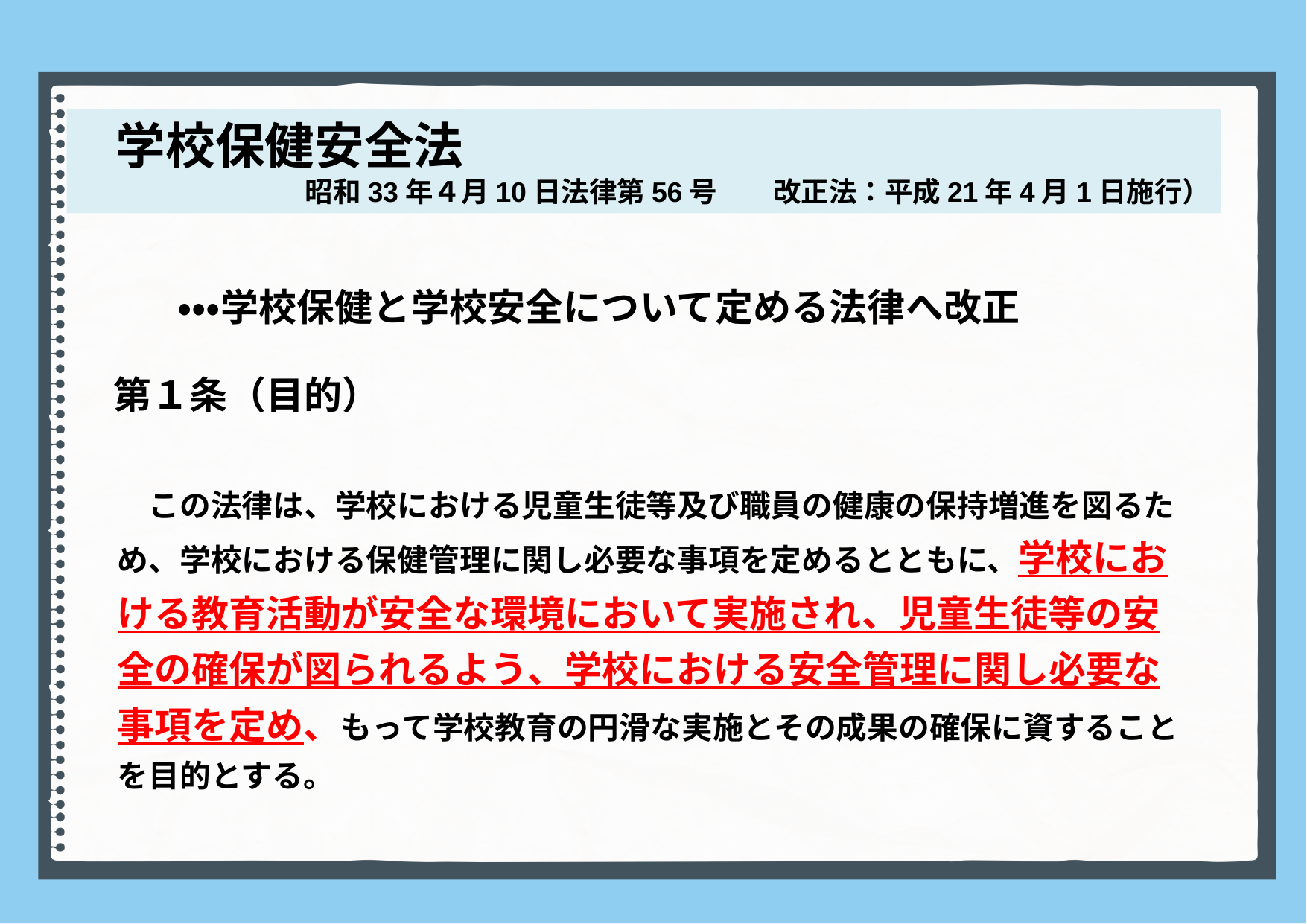

学校保健安全法
昭和33年４月10日法律第56号　　改正法：平成21年4月1日施行）
・・・学校保健と学校安全について定める法律へ改正
第１条（目的）
　この法律は、学校における児童生徒等及び職員の健康の保持増進を図るため、学校における保健管理に関し必要な事項を定めるとともに、学校における教育活動が安全な環境において実施され、児童生徒等の安全の確保が図られるよう、学校における安全管理に関し必要な事項を定め、もって学校教育の円滑な実施とその成果の確保に資することを目的とする。